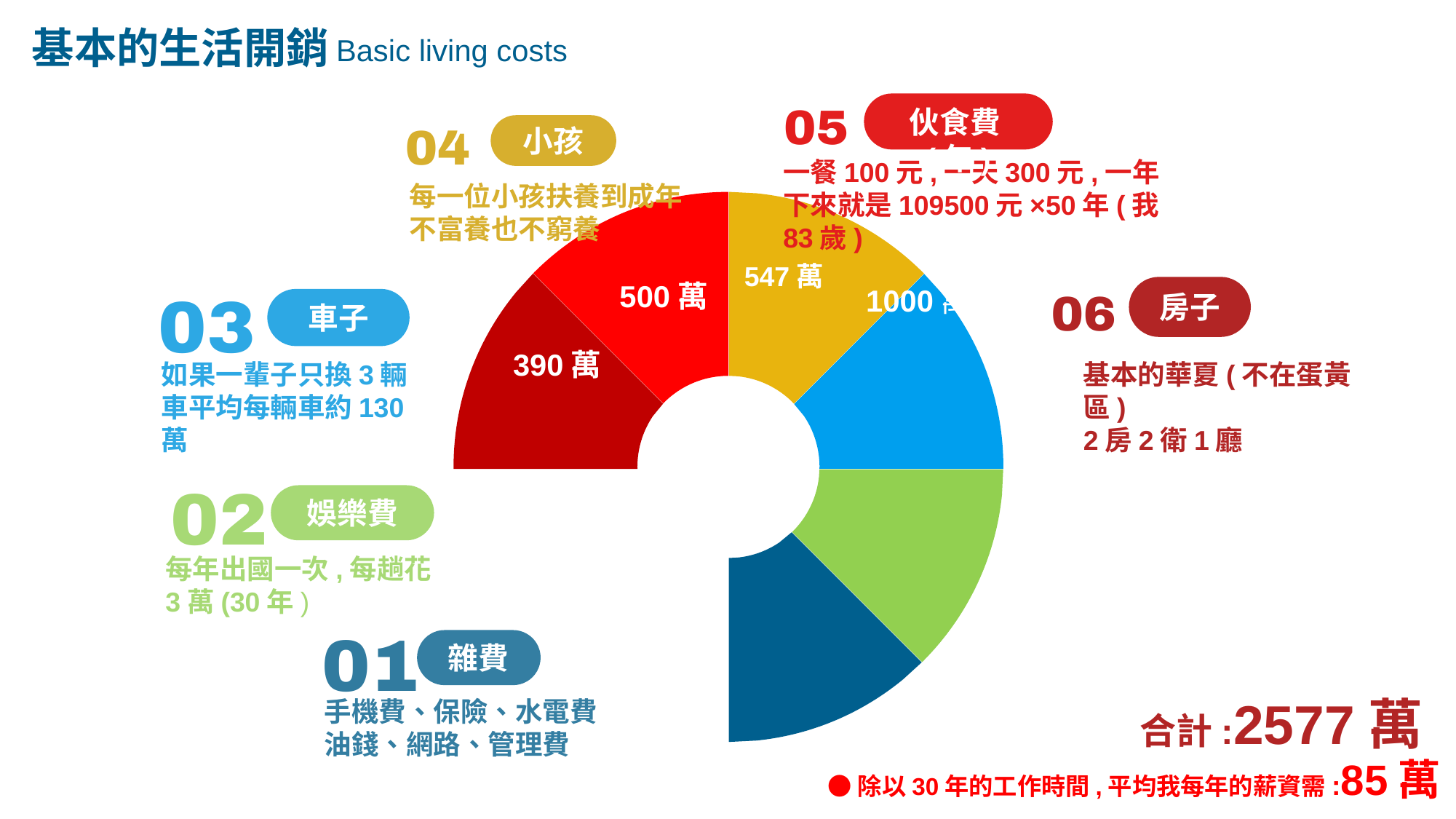

基本的生活開銷

Basic living costs
05

伙食費(年)
一餐100元,一天300元,一年下來就是109500元×50年(我83歲)
04

小孩
每一位小孩扶養到成年
不富養也不窮養

547萬
500萬
03
1000萬

房子
06
基本的華夏(不在蛋黃區)
2房2衛1廳

車子
390萬
如果一輩子只換3輛
車平均每輛車約130萬
90萬
02

娛樂費
每年出國一次,每趟花3萬(30年)

50萬
01

雜費
手機費、保險、水電費
油錢、網路、管理費
合計:2577萬
●除以30年的工作時間,平均我每年的薪資需:85萬